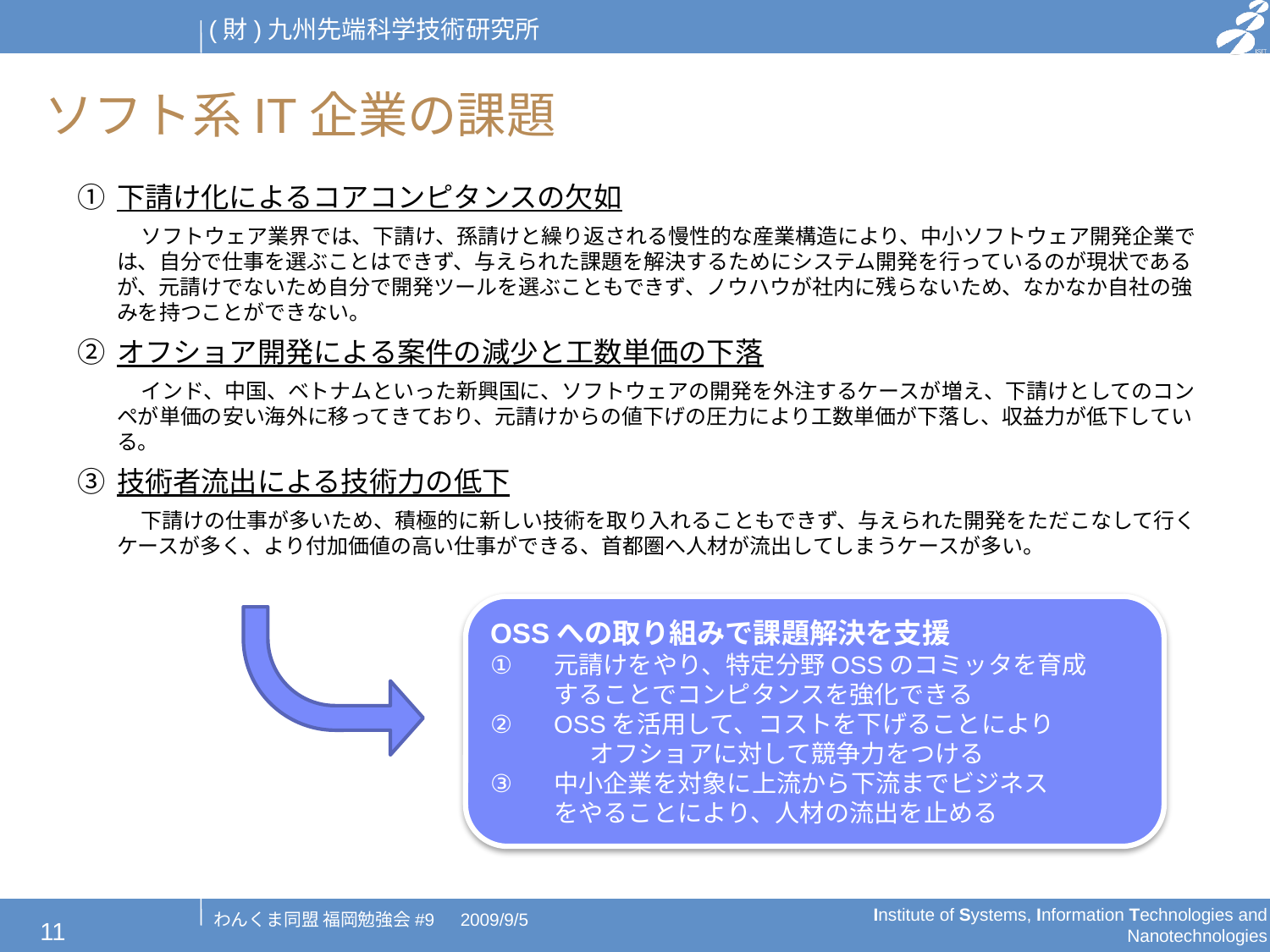

# ソフト系IT企業の課題
①	下請け化によるコアコンピタンスの欠如
　　　ソフトウェア業界では、下請け、孫請けと繰り返される慢性的な産業構造により、中小ソフトウェア開発企業では、自分で仕事を選ぶことはできず、与えられた課題を解決するためにシステム開発を行っているのが現状であるが、元請けでないため自分で開発ツールを選ぶこともできず、ノウハウが社内に残らないため、なかなか自社の強みを持つことができない。
②	オフショア開発による案件の減少と工数単価の下落
　　　インド、中国、ベトナムといった新興国に、ソフトウェアの開発を外注するケースが増え、下請けとしてのコンペが単価の安い海外に移ってきており、元請けからの値下げの圧力により工数単価が下落し、収益力が低下している。
③	技術者流出による技術力の低下
　　　下請けの仕事が多いため、積極的に新しい技術を取り入れることもできず、与えられた開発をただこなして行くケースが多く、より付加価値の高い仕事ができる、首都圏へ人材が流出してしまうケースが多い。
OSSへの取り組みで課題解決を支援
元請けをやり、特定分野OSSのコミッタを育成
することでコンピタンスを強化できる
OSSを活用して、コストを下げることにより
　　　　オフショアに対して競争力をつける
中小企業を対象に上流から下流までビジネス
をやることにより、人材の流出を止める

11